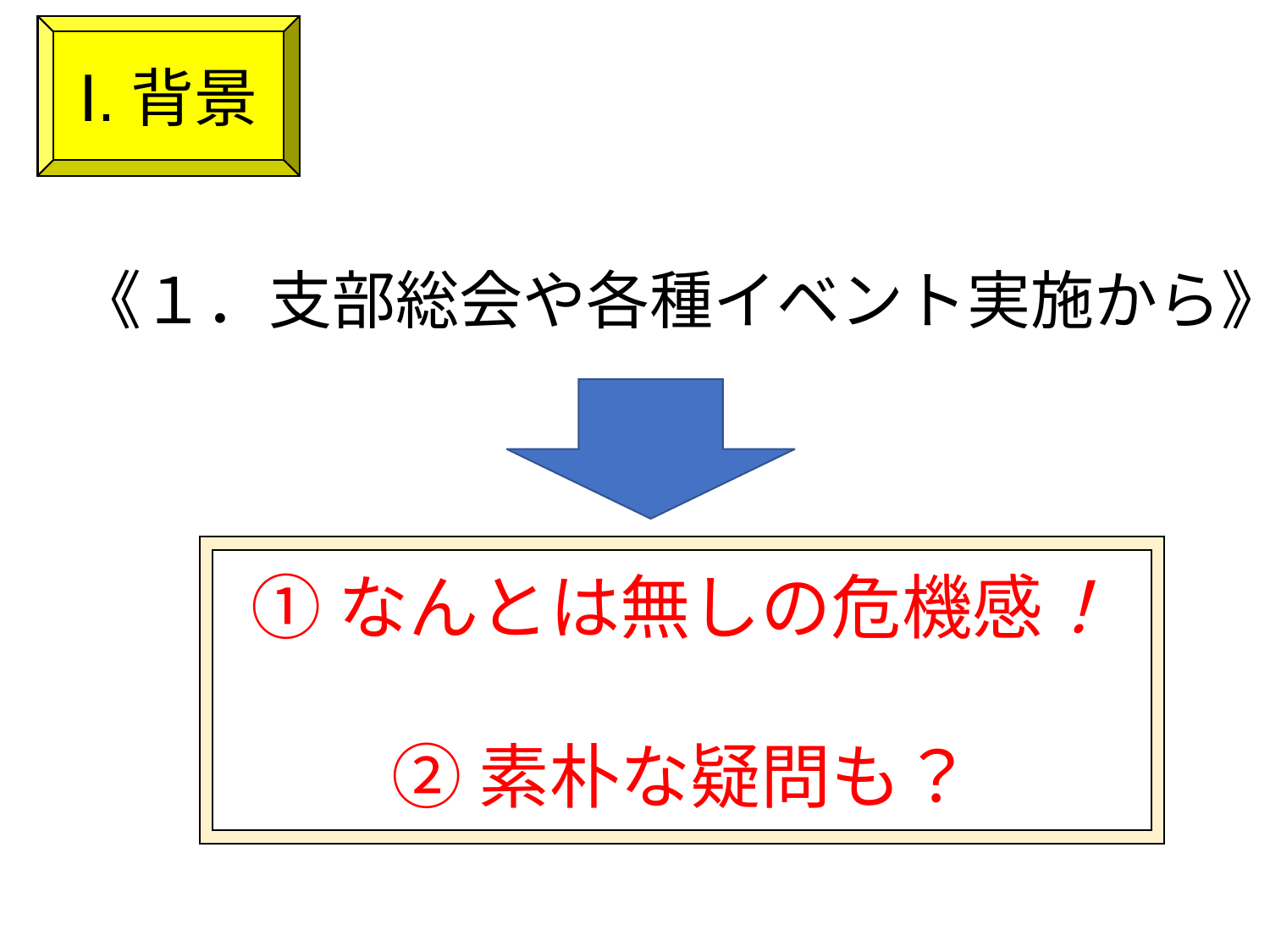

Ⅰ.背景
《１．支部総会や各種イベント実施から》

①なんとは無しの危機感！

②素朴な疑問も？